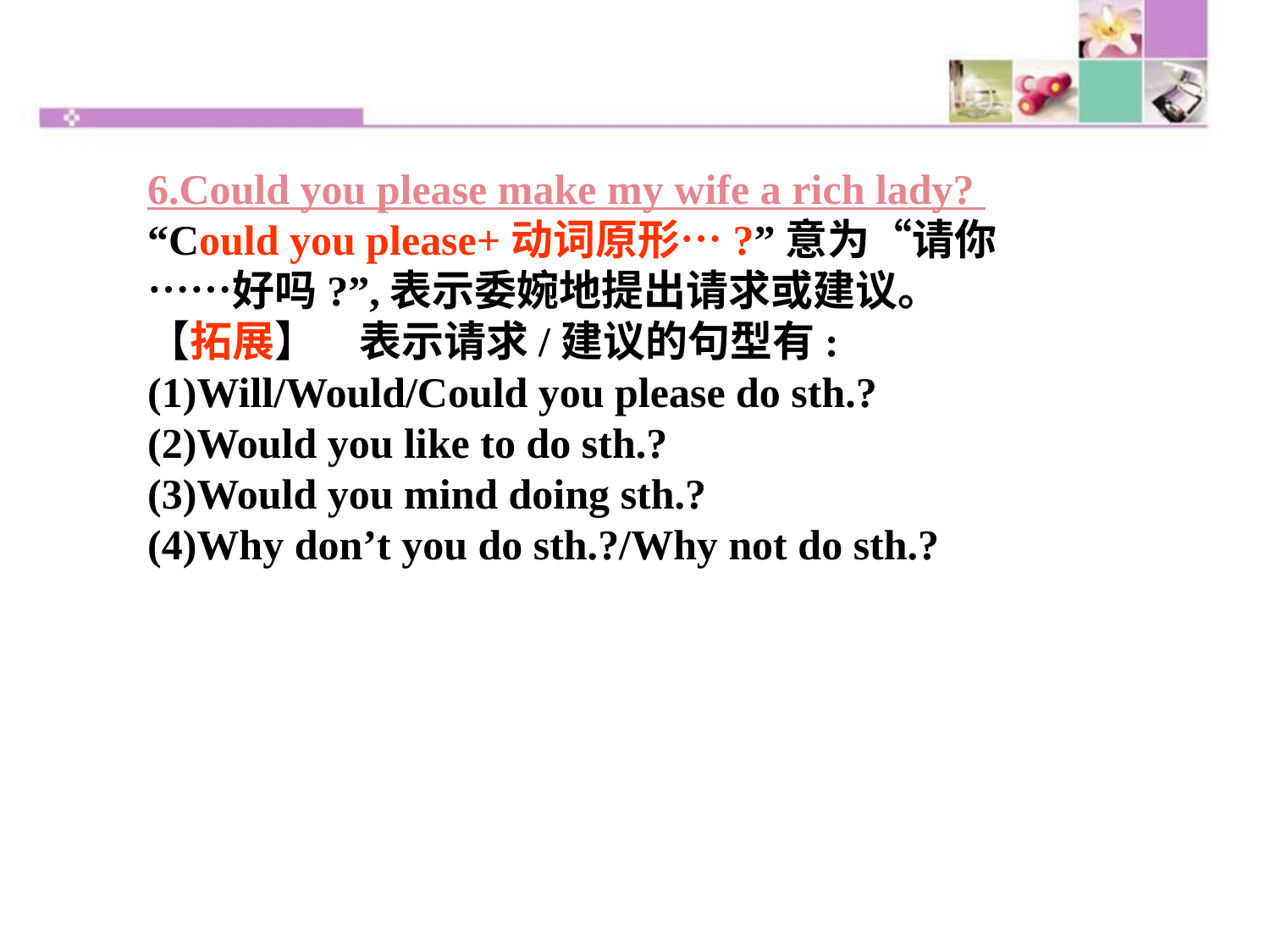

6.Could you please make my wife a rich lady?
“Could you please+动词原形…?”意为“请你……好吗?”,表示委婉地提出请求或建议。
【拓展】　表示请求/建议的句型有:
(1)Will/Would/Could you please do sth.?
(2)Would you like to do sth.?
(3)Would you mind doing sth.?
(4)Why don’t you do sth.?/Why not do sth.?